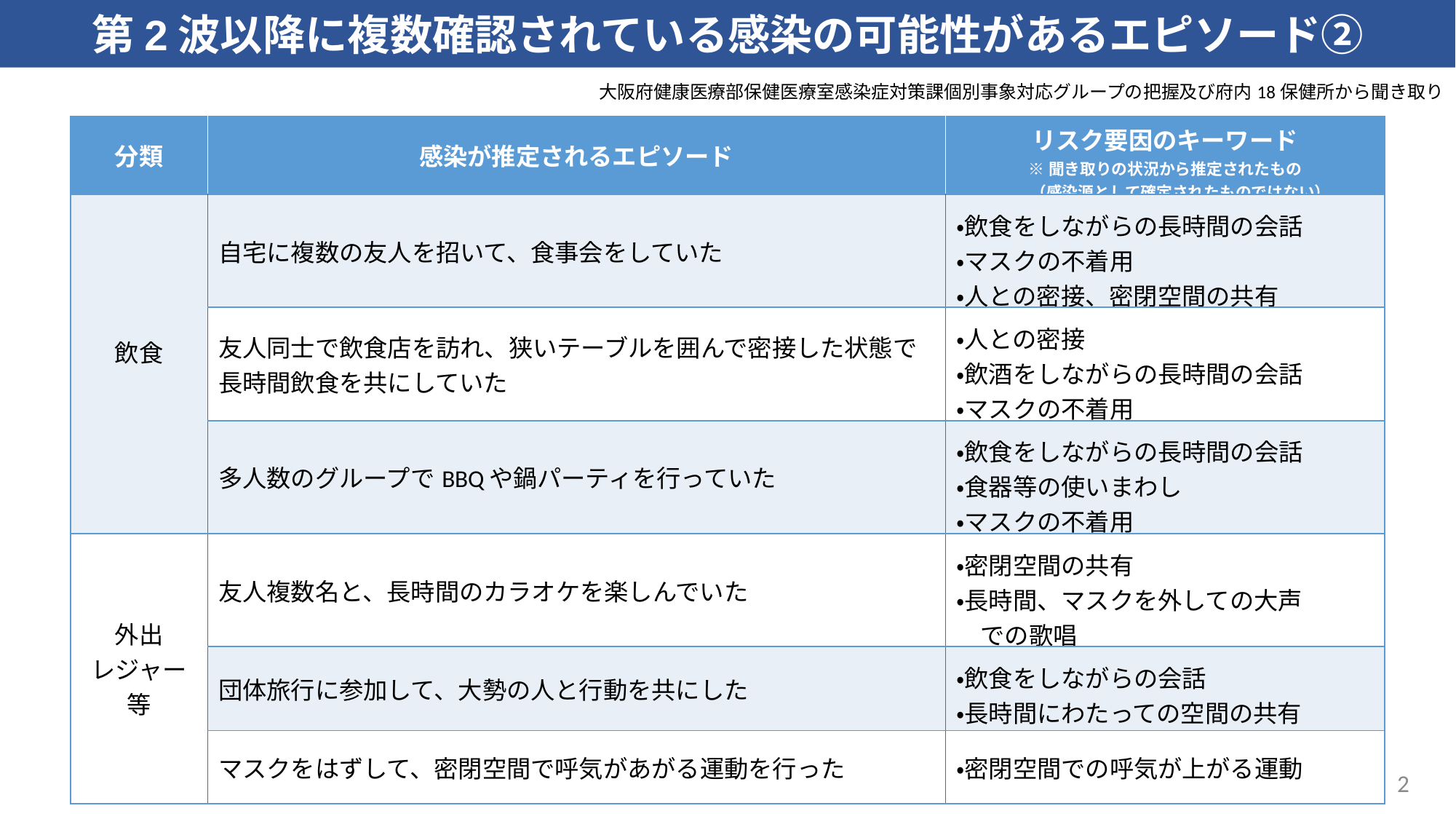

第2波以降に複数確認されている感染の可能性があるエピソード②
大阪府健康医療部保健医療室感染症対策課個別事象対応グループの把握及び府内18保健所から聞き取り
| 分類 | 感染が推定されるエピソード | リスク要因のキーワード ※聞き取りの状況から推定されたもの 　　（感染源として確定されたものではない） |
| --- | --- | --- |
| 飲食 | 自宅に複数の友人を招いて、食事会をしていた | ・飲食をしながらの長時間の会話 ・マスクの不着用 ・人との密接、密閉空間の共有 |
|  | 友人同士で飲食店を訪れ、狭いテーブルを囲んで密接した状態で長時間飲食を共にしていた | ・人との密接 ・飲酒をしながらの長時間の会話 ・マスクの不着用 |
|  | 多人数のグループでBBQや鍋パーティを行っていた | ・飲食をしながらの長時間の会話 ・食器等の使いまわし ・マスクの不着用 |
| 外出 レジャー等 | 友人複数名と、長時間のカラオケを楽しんでいた | ・密閉空間の共有 ・長時間、マスクを外しての大声 　での歌唱 |
|  | 団体旅行に参加して、大勢の人と行動を共にした | ・飲食をしながらの会話 ・長時間にわたっての空間の共有 |
|  | マスクをはずして、密閉空間で呼気があがる運動を行った | ・密閉空間での呼気が上がる運動 |
2